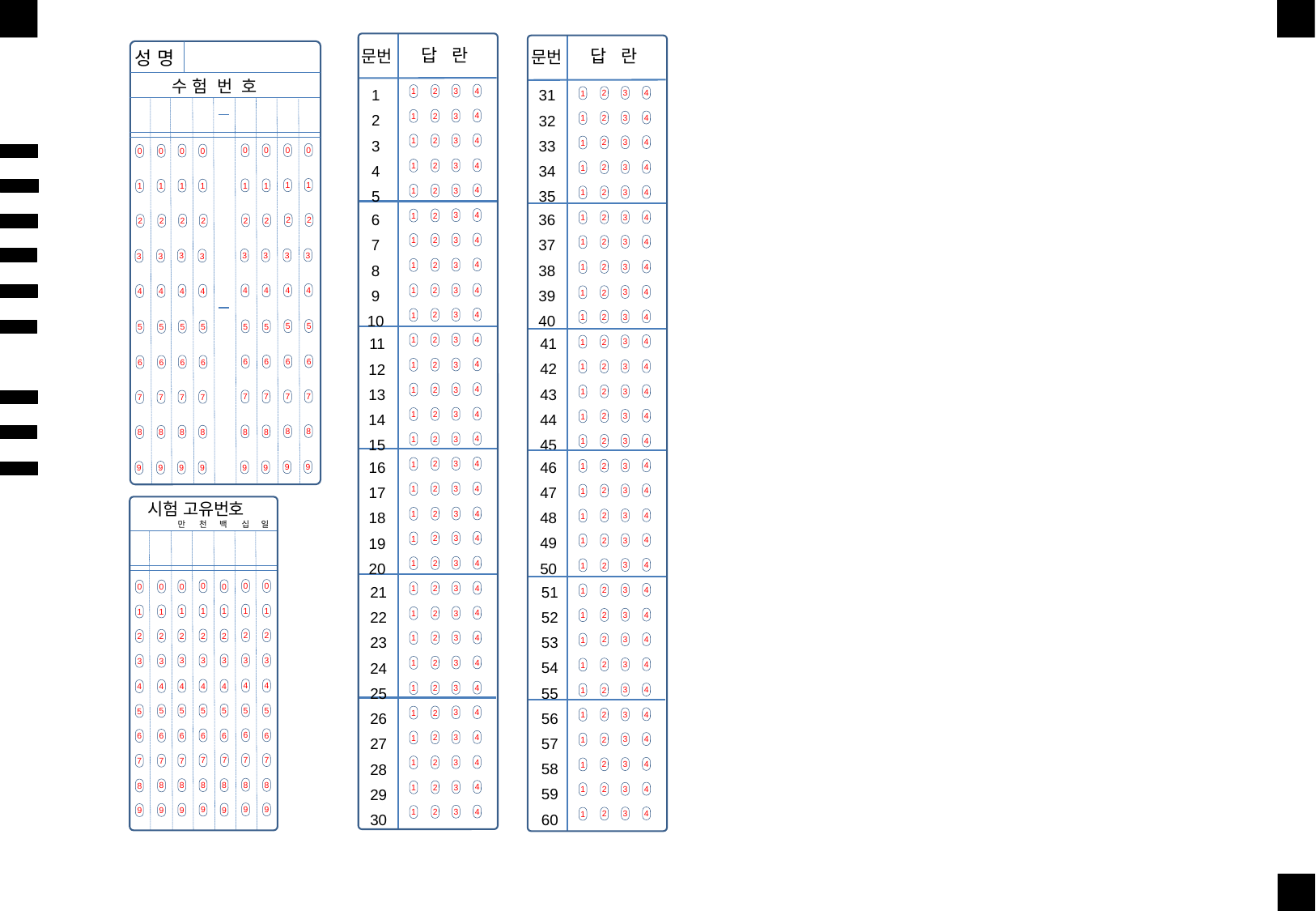

답   란
4
3
2
1
4
3
2
1
4
3
2
1
4
3
2
1
4
3
2
1
4
3
2
1
4
3
2
1
4
3
2
1
4
3
2
1
4
3
2
1
4
3
2
1
4
3
2
1
4
3
2
1
4
3
2
1
4
3
2
1
4
3
2
1
4
3
2
1
4
3
2
1
4
3
2
1
4
3
2
1
4
3
2
1
4
3
2
1
4
3
2
1
4
3
2
1
4
3
2
1
4
3
2
1
4
3
2
1
4
3
2
1
4
3
2
1
4
3
2
1

답   란
4
3
2
1
4
3
2
1
4
3
2
1
4
3
2
1
4
3
2
1
4
3
2
1
4
3
2
1
4
3
2
1
4
3
2
1
4
3
2
1
4
3
2
1
4
3
2
1
4
3
2
1
4
3
2
1
4
3
2
1
4
3
2
1
4
3
2
1
4
3
2
1
4
3
2
1
4
3
2
1
4
3
2
1
4
3
2
1
4
3
2
1
4
3
2
1
4
3
2
1
4
3
2
1
4
3
2
1
4
3
2
1
4
3
2
1
4
3
2
1
문번
성 명
문번

수 험  번  호
1
2
3
4
5
6
7
8
9
10
11
12
13
14
15
16
17
18
19
20
21
22
23
24
25
26
27
28
29
30
31
32
33
34
35
36
37
38
39
40

41
42
43
44
45
46
47
48
49
50

51
52
53
54
55
56
57
58
59
60
0
0
0
1
1
1
2
2
2
3
3
3
4
4
4
5
5
5
6
6
6
7
7
7
8
8
8
9
9
9
0
0
0
0

0
1
1

1
1
1
2
2
2
2
2

3
3
3
3
3
4
4
4
4
4

5
5

5
5
5
6
6
6
6
6
7
7
7
7
7

8
8
8
8
8

9
9
9
9
9

시험 고유번호

일
만
천
십
백
0
0
0
0
0
0
0
1
1
1
1
1
1
1
2
2
2
2
2
2
2
3
3
3
3
3
3
3
4
4
4
4
4
4
4
5
5
5
5
5
5
5
6
6
6
6
6
6
6
7
7
7
7
7
7
7
8
8
8
8
8
8
8
9
9
9
9
9
9
9